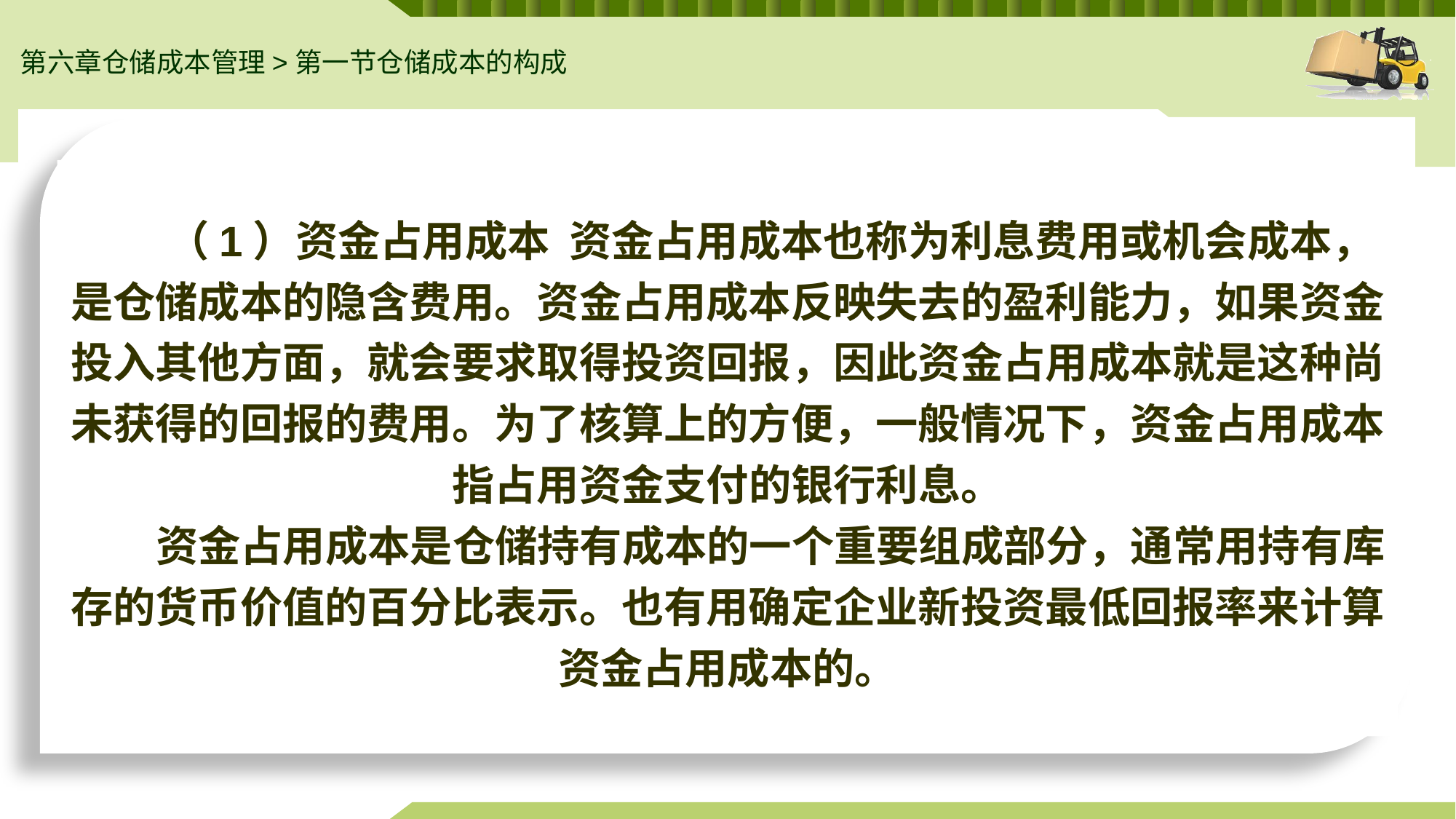

第六章仓储成本管理>第一节仓储成本的构成
（1）资金占用成本  资金占用成本也称为利息费用或机会成本，是仓储成本的隐含费用。资金占用成本反映失去的盈利能力，如果资金投入其他方面，就会要求取得投资回报，因此资金占用成本就是这种尚未获得的回报的费用。为了核算上的方便，一般情况下，资金占用成本指占用资金支付的银行利息。
资金占用成本是仓储持有成本的一个重要组成部分，通常用持有库存的货币价值的百分比表示。也有用确定企业新投资最低回报率来计算资金占用成本的。